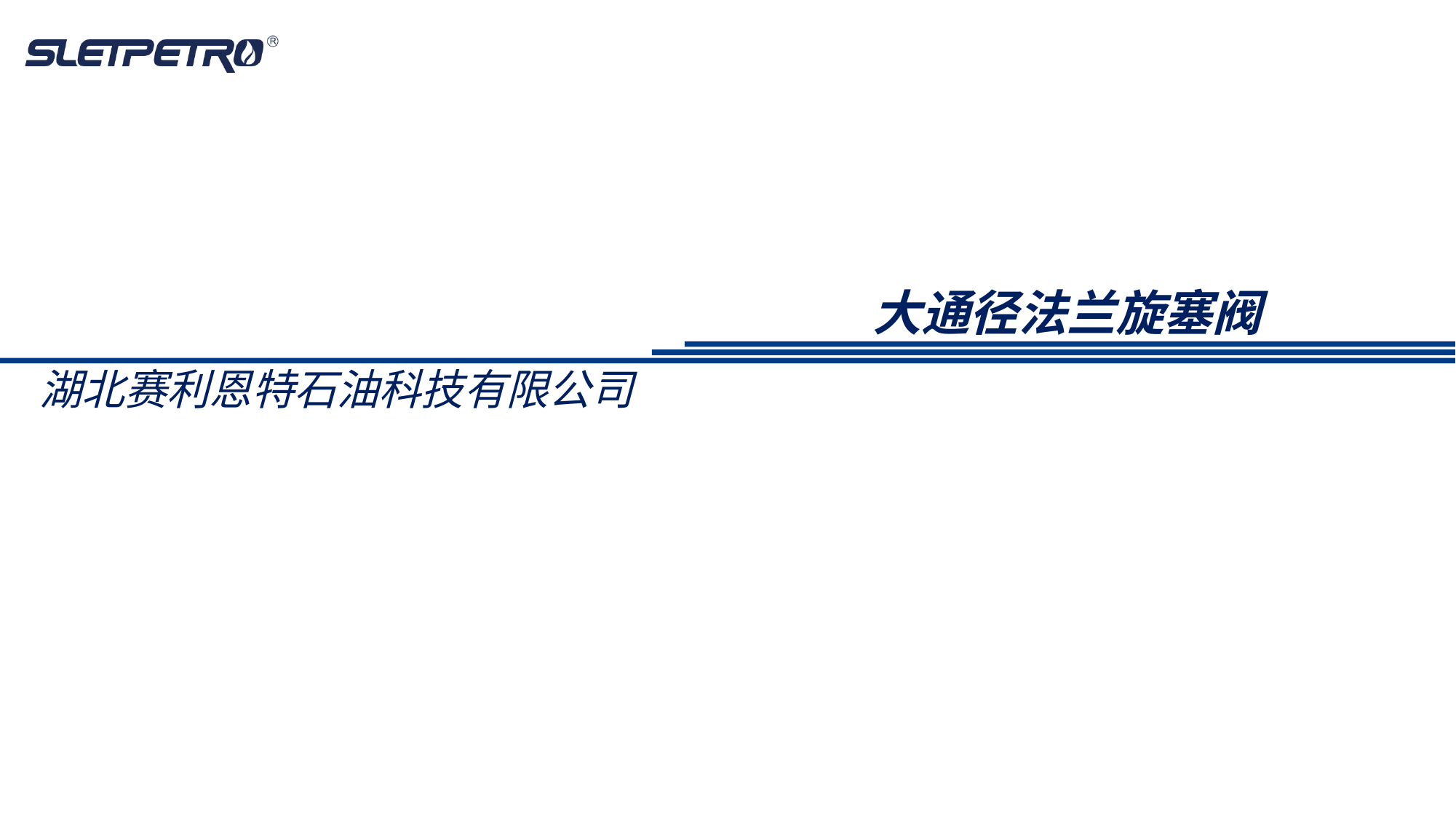

大通径法兰旋塞阀
武汉博汇油田工程服务有限公司
湖北赛利恩特石油科技有限公司